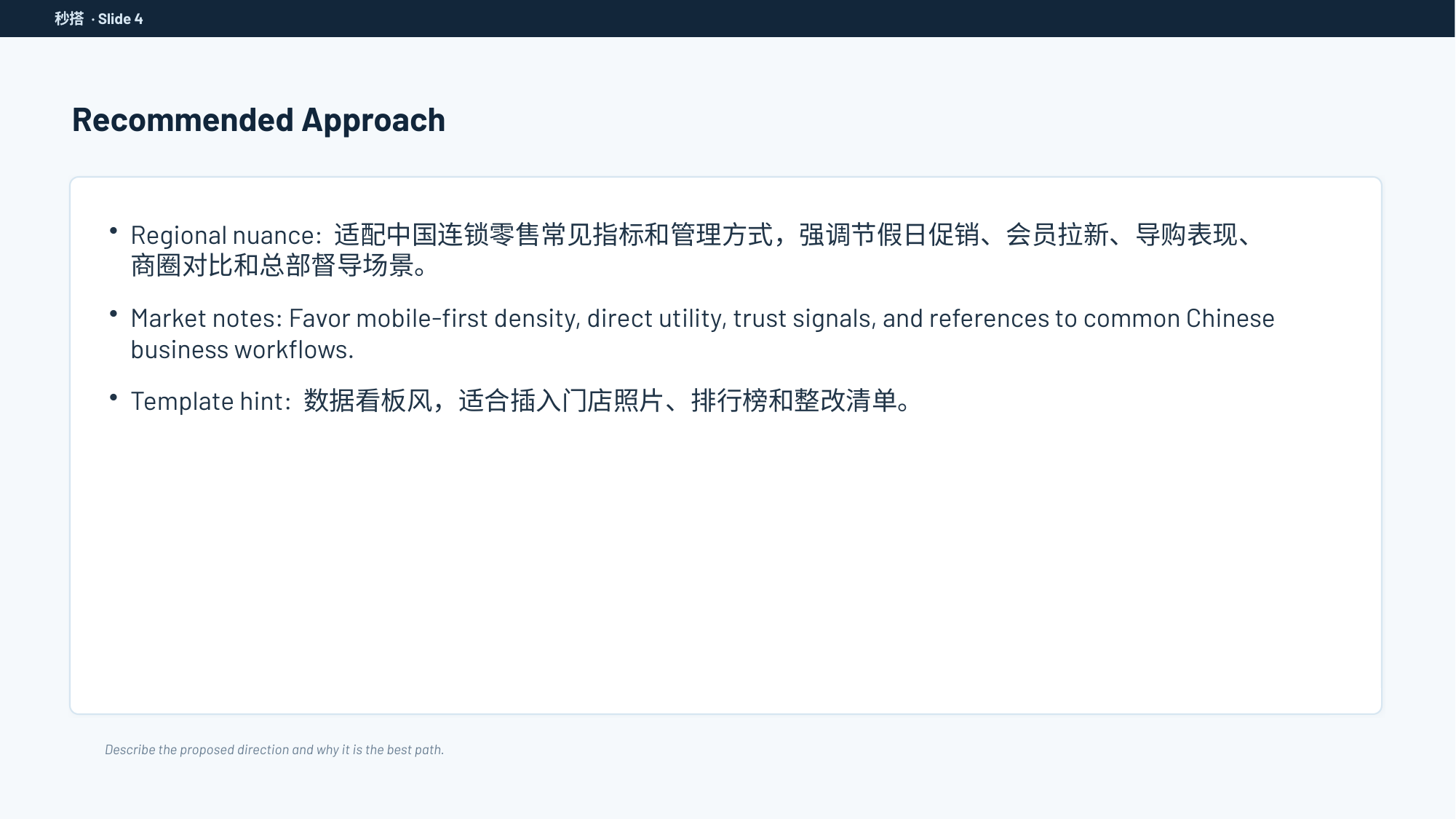

秒搭 · Slide 4
Recommended Approach

Regional nuance: 适配中国连锁零售常见指标和管理方式，强调节假日促销、会员拉新、导购表现、商圈对比和总部督导场景。
Market notes: Favor mobile-first density, direct utility, trust signals, and references to common Chinese business workflows.
Template hint: 数据看板风，适合插入门店照片、排行榜和整改清单。
Describe the proposed direction and why it is the best path.